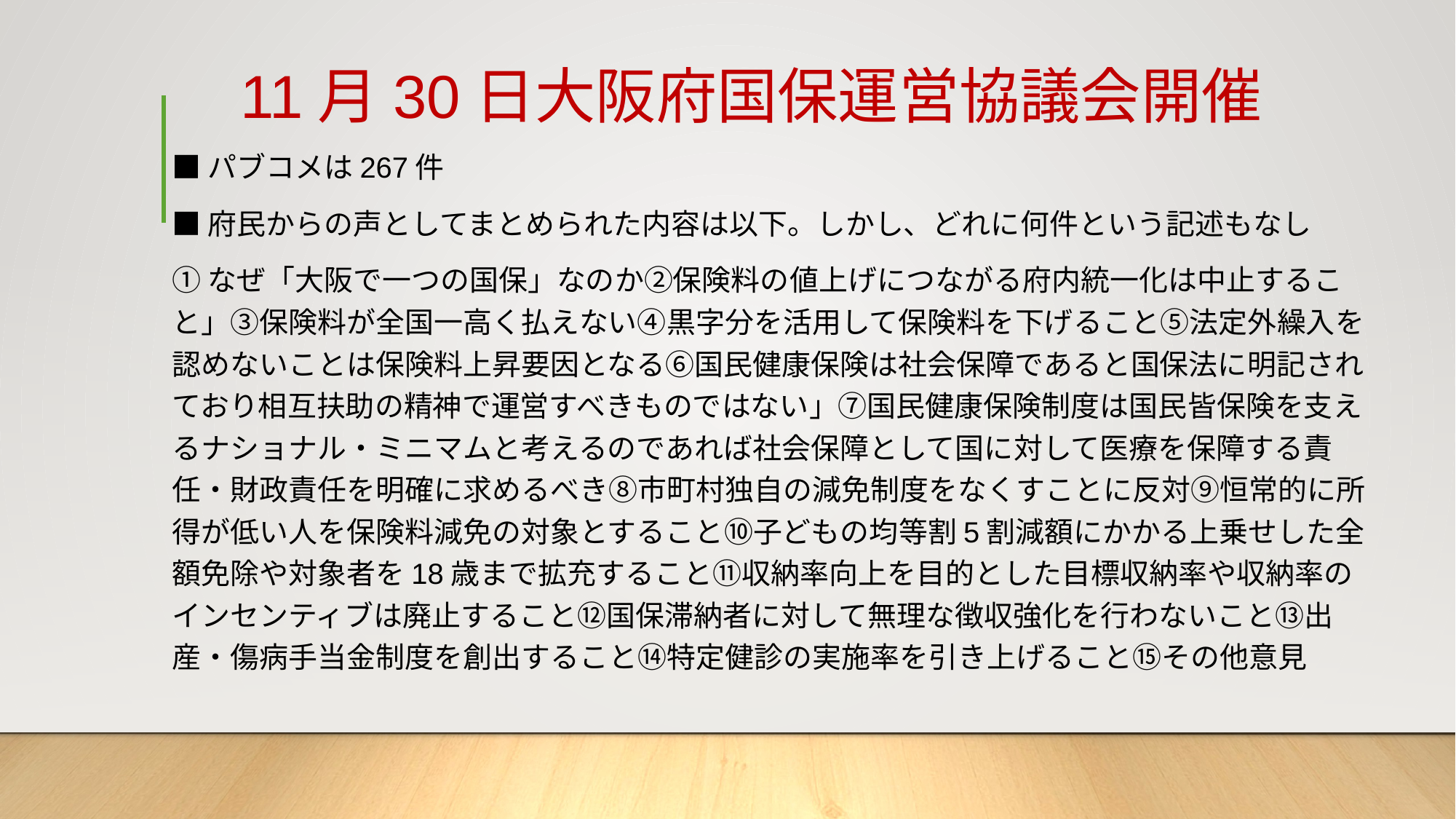

# 11月30日大阪府国保運営協議会開催
■パブコメは267件
■府民からの声としてまとめられた内容は以下。しかし、どれに何件という記述もなし
①なぜ「大阪で一つの国保」なのか②保険料の値上げにつながる府内統一化は中止すること」③保険料が全国一高く払えない④黒字分を活用して保険料を下げること⑤法定外繰入を認めないことは保険料上昇要因となる⑥国民健康保険は社会保障であると国保法に明記されており相互扶助の精神で運営すべきものではない」⑦国民健康保険制度は国民皆保険を支えるナショナル・ミニマムと考えるのであれば社会保障として国に対して医療を保障する責任・財政責任を明確に求めるべき⑧市町村独自の減免制度をなくすことに反対⑨恒常的に所得が低い人を保険料減免の対象とすること⑩子どもの均等割5割減額にかかる上乗せした全額免除や対象者を18歳まで拡充すること⑪収納率向上を目的とした目標収納率や収納率のインセンティブは廃止すること⑫国保滞納者に対して無理な徴収強化を行わないこと⑬出産・傷病手当金制度を創出すること⑭特定健診の実施率を引き上げること⑮その他意見